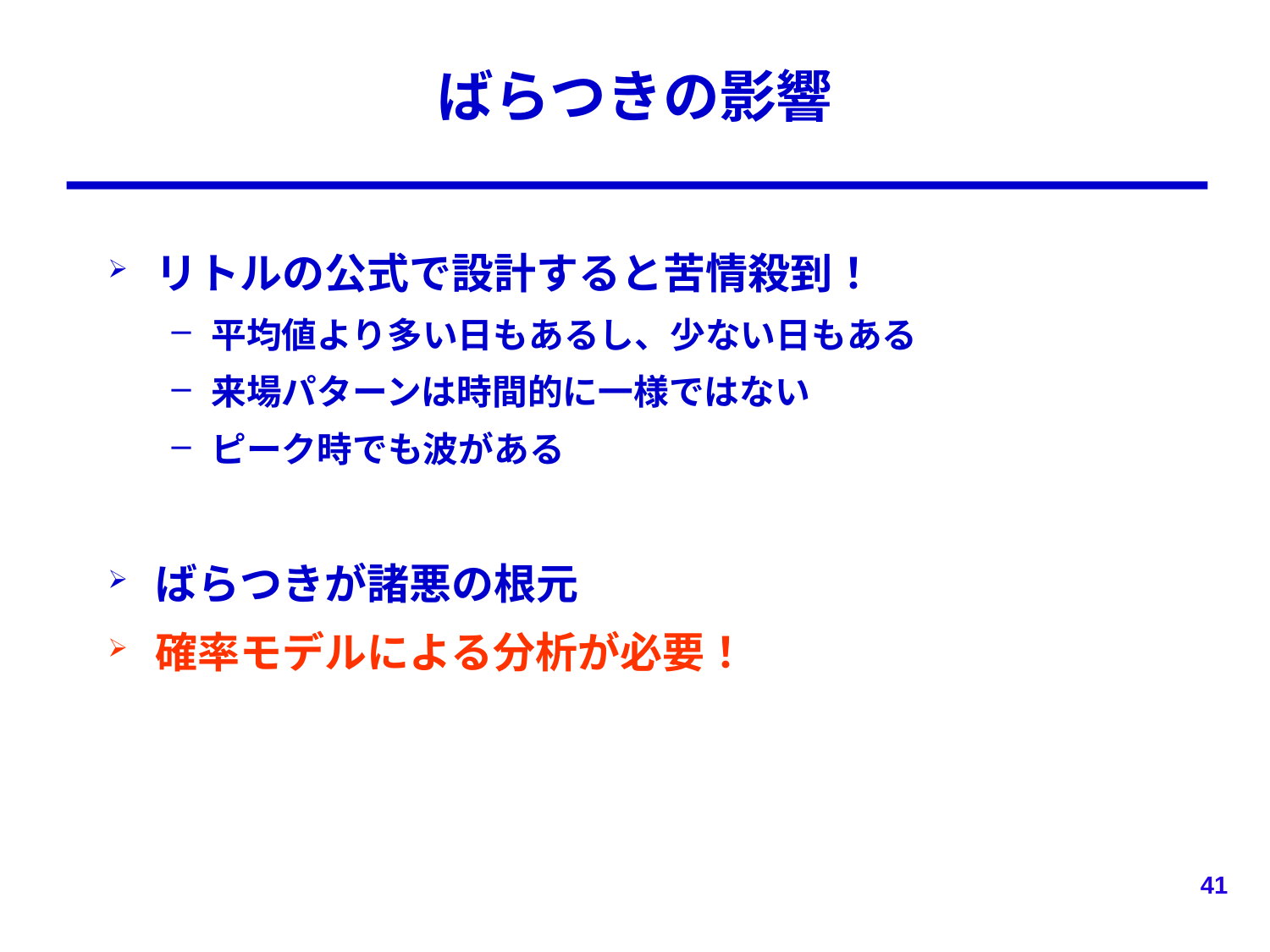

# ばらつきの影響
リトルの公式で設計すると苦情殺到！
平均値より多い日もあるし、少ない日もある
来場パターンは時間的に一様ではない
ピーク時でも波がある

ばらつきが諸悪の根元
確率モデルによる分析が必要！
41